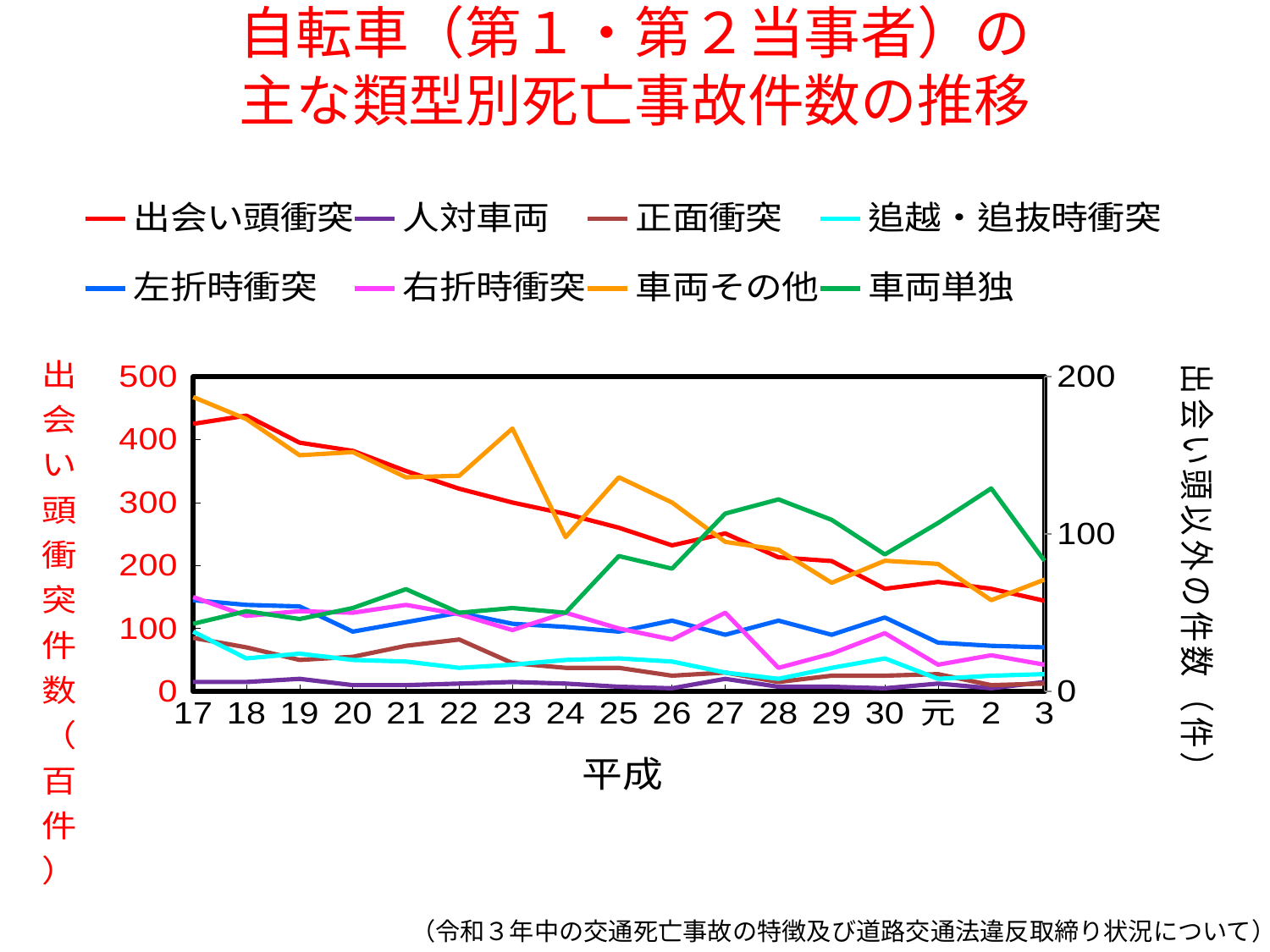

# 自転車（第１・第２当事者）の 主な類型別死亡事故件数の推移

### Chart

| Category | 出会い頭衝突 | 人対車両 | 正面衝突 | 追越・追抜時衝突 | 左折時衝突 | 右折時衝突 | 車両その他 | 車両単独 |
|---|---|---|---|---|---|---|---|---|
| 17 | 425.0 | 6.0 | 34.0 | 38.0 | 58.0 | 60.0 | 187.0 | 43.0 |
| 18 | 438.0 | 6.0 | 28.0 | 21.0 | 55.0 | 48.0 | 173.0 | 51.0 |
| 19 | 395.0 | 8.0 | 20.0 | 24.0 | 54.0 | 51.0 | 150.0 | 46.0 |
| 20 | 382.0 | 4.0 | 22.0 | 20.0 | 38.0 | 50.0 | 152.0 | 53.0 |
| 21 | 350.0 | 4.0 | 29.0 | 19.0 | 44.0 | 55.0 | 136.0 | 65.0 |
| 22 | 322.0 | 5.0 | 33.0 | 15.0 | 50.0 | 49.0 | 137.0 | 50.0 |
| 23 | 300.0 | 6.0 | 18.0 | 17.0 | 43.0 | 39.0 | 167.0 | 53.0 |
| 24 | 282.0 | 5.0 | 15.0 | 20.0 | 41.0 | 50.0 | 98.0 | 50.0 |
| 25 | 260.0 | 3.0 | 15.0 | 21.0 | 38.0 | 40.0 | 136.0 | 86.0 |
| 26 | 232.0 | 2.0 | 10.0 | 19.0 | 45.0 | 33.0 | 120.0 | 78.0 |
| 27 | 251.0 | 8.0 | 12.0 | 12.0 | 36.0 | 50.0 | 95.0 | 113.0 |
| 28 | 213.0 | 3.0 | 6.0 | 8.0 | 45.0 | 15.0 | 90.0 | 122.0 |
| 29 | 207.0 | 3.0 | 10.0 | 15.0 | 36.0 | 24.0 | 69.0 | 109.0 |
| 30 | 163.0 | 2.0 | 10.0 | 21.0 | 47.0 | 37.0 | 83.0 | 87.0 |
| 元 | 174.0 | 5.0 | 11.0 | 8.0 | 31.0 | 17.0 | 81.0 | 107.0 |
| 2 | 163.0 | 2.0 | 4.0 | 10.0 | 29.0 | 23.0 | 58.0 | 129.0 |
| 3 | 144.0 | 6.0 | 5.0 | 11.0 | 28.0 | 17.0 | 71.0 | 83.0 |
（令和３年中の交通死亡事故の特徴及び道路交通法違反取締り状況について）